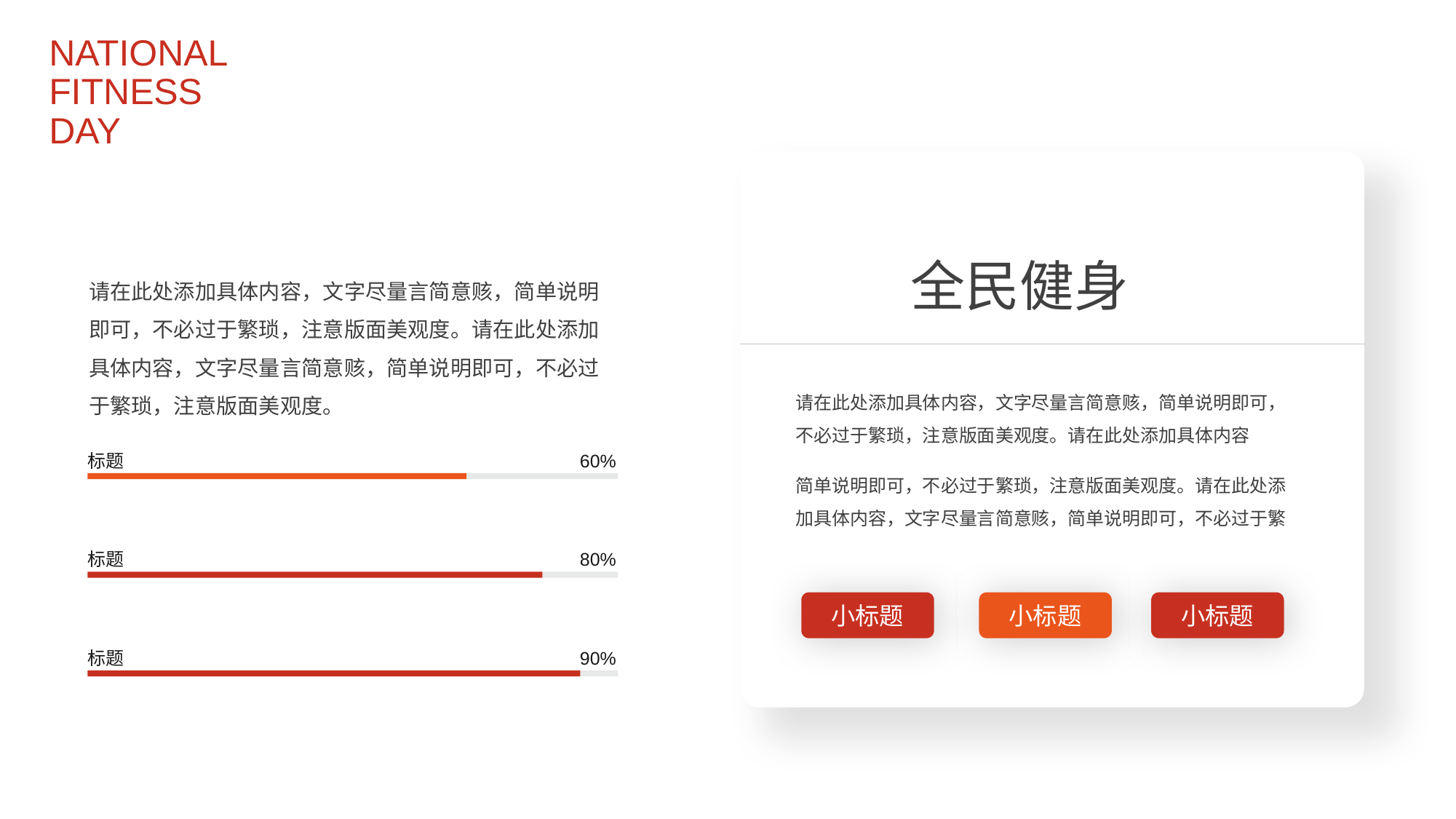

NATIONAL FITNESS DAY

全民健身
请在此处添加具体内容，文字尽量言简意赅，简单说明即可，不必过于繁琐，注意版面美观度。请在此处添加具体内容
简单说明即可，不必过于繁琐，注意版面美观度。请在此处添加具体内容，文字尽量言简意赅，简单说明即可，不必过于繁
小标题
小标题
小标题
请在此处添加具体内容，文字尽量言简意赅，简单说明即可，不必过于繁琐，注意版面美观度。请在此处添加具体内容，文字尽量言简意赅，简单说明即可，不必过于繁琐，注意版面美观度。
标题
60%

标题
80%

标题
90%